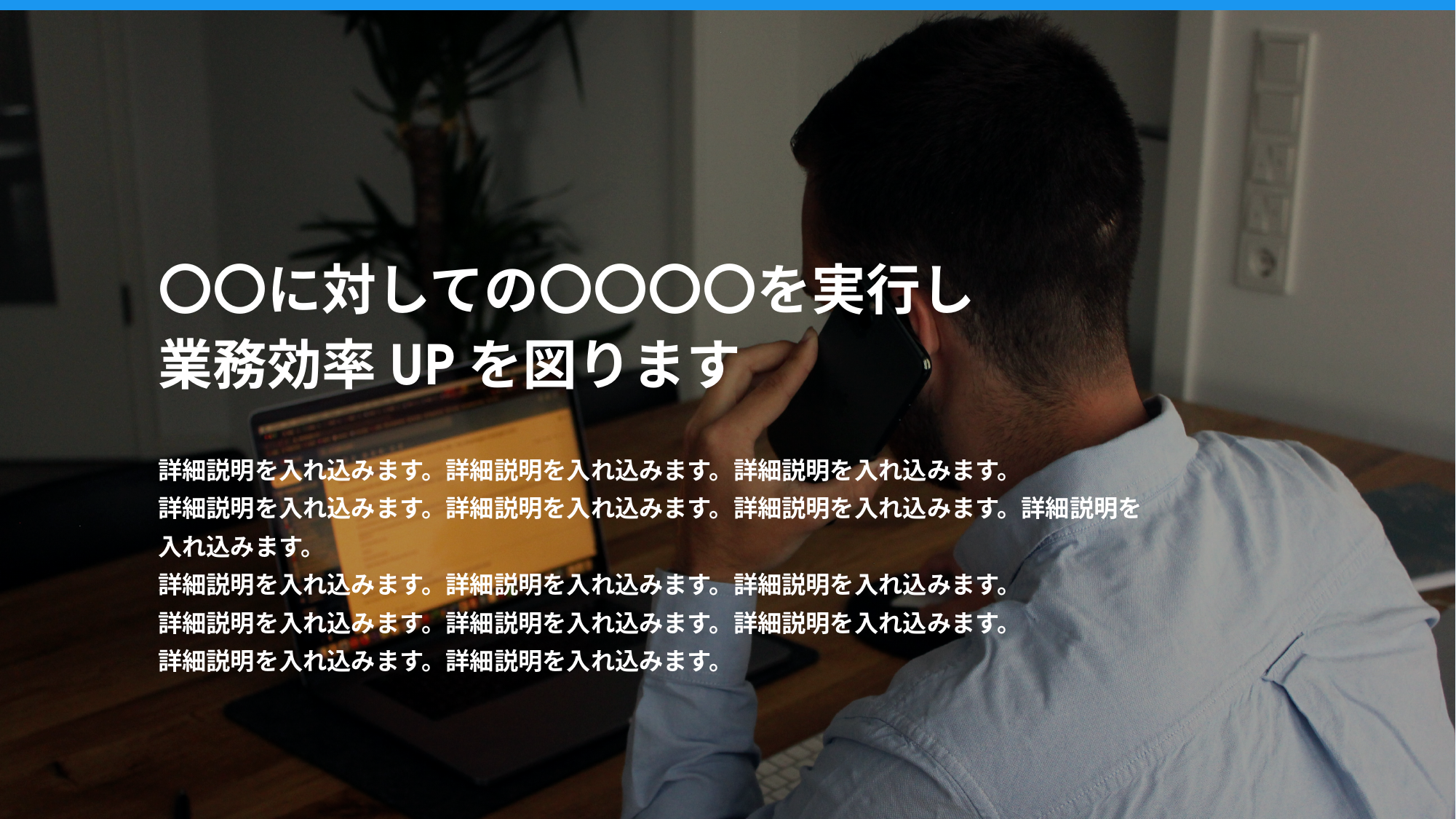

〇〇に対しての〇〇〇〇を実行し
業務効率UPを図ります
詳細説明を入れ込みます。詳細説明を入れ込みます。詳細説明を入れ込みます。
詳細説明を入れ込みます。詳細説明を入れ込みます。詳細説明を入れ込みます。詳細説明を
入れ込みます。
詳細説明を入れ込みます。詳細説明を入れ込みます。詳細説明を入れ込みます。
詳細説明を入れ込みます。詳細説明を入れ込みます。詳細説明を入れ込みます。
詳細説明を入れ込みます。詳細説明を入れ込みます。